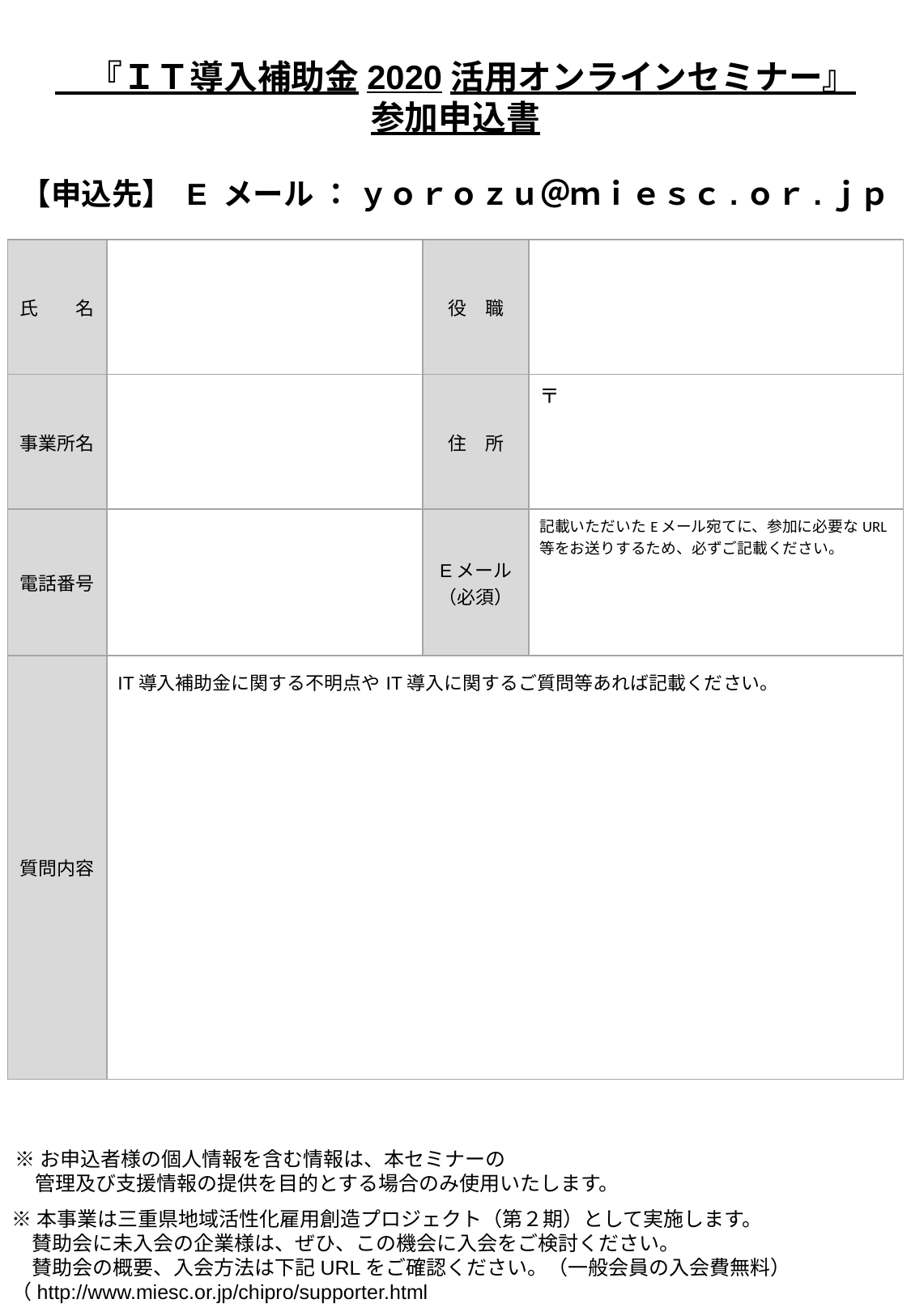

『ＩＴ導入補助金2020活用オンラインセミナー』
参加申込書
【申込先】 E メール ： ｙｏｒｏｚｕ＠ｍｉｅｓｃ.ｏｒ.ｊｐ
| 氏　　名 |  | 役　職 |  |
| --- | --- | --- | --- |
| 事業所名 |  | 住　所 | 〒 |
| 電話番号 |  | Eメール（必須） | 記載いただいたEメール宛てに、参加に必要なURL等をお送りするため、必ずご記載ください。 |
| 質問内容 | IT導入補助金に関する不明点やIT導入に関するご質問等あれば記載ください。 |  |  |
※お申込者様の個人情報を含む情報は、本セミナーの
　管理及び支援情報の提供を目的とする場合のみ使用いたします。
※本事業は三重県地域活性化雇用創造プロジェクト（第２期）として実施します。
　賛助会に未入会の企業様は、ぜひ、この機会に入会をご検討ください。
　賛助会の概要、入会方法は下記URLをご確認ください。（一般会員の入会費無料）　（http://www.miesc.or.jp/chipro/supporter.html